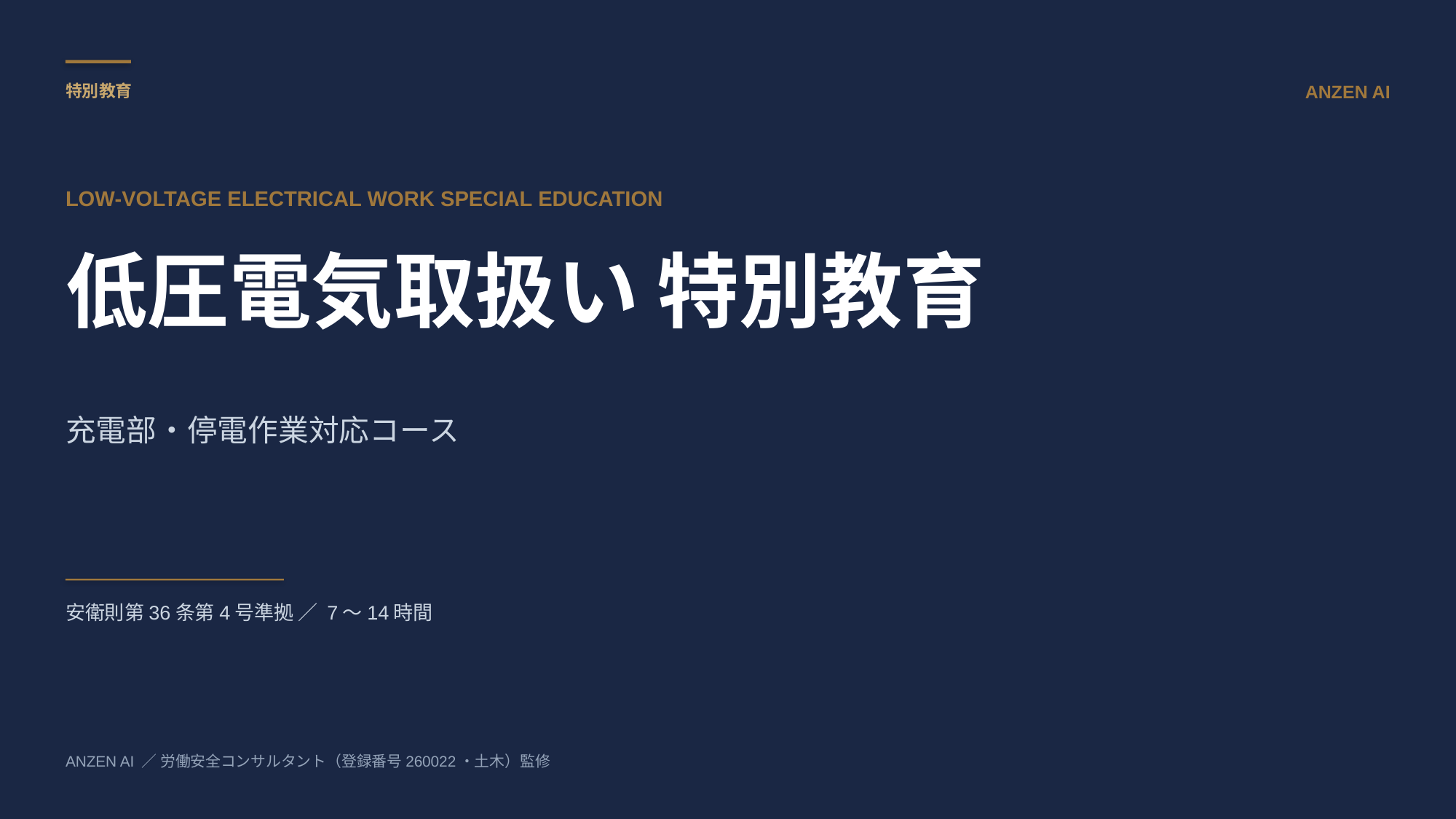

特別教育
ANZEN AI
LOW-VOLTAGE ELECTRICAL WORK SPECIAL EDUCATION
低圧電気取扱い 特別教育
充電部・停電作業対応コース

安衛則第36条第4号準拠 ／ 7〜14時間
ANZEN AI ／ 労働安全コンサルタント（登録番号260022・土木）監修